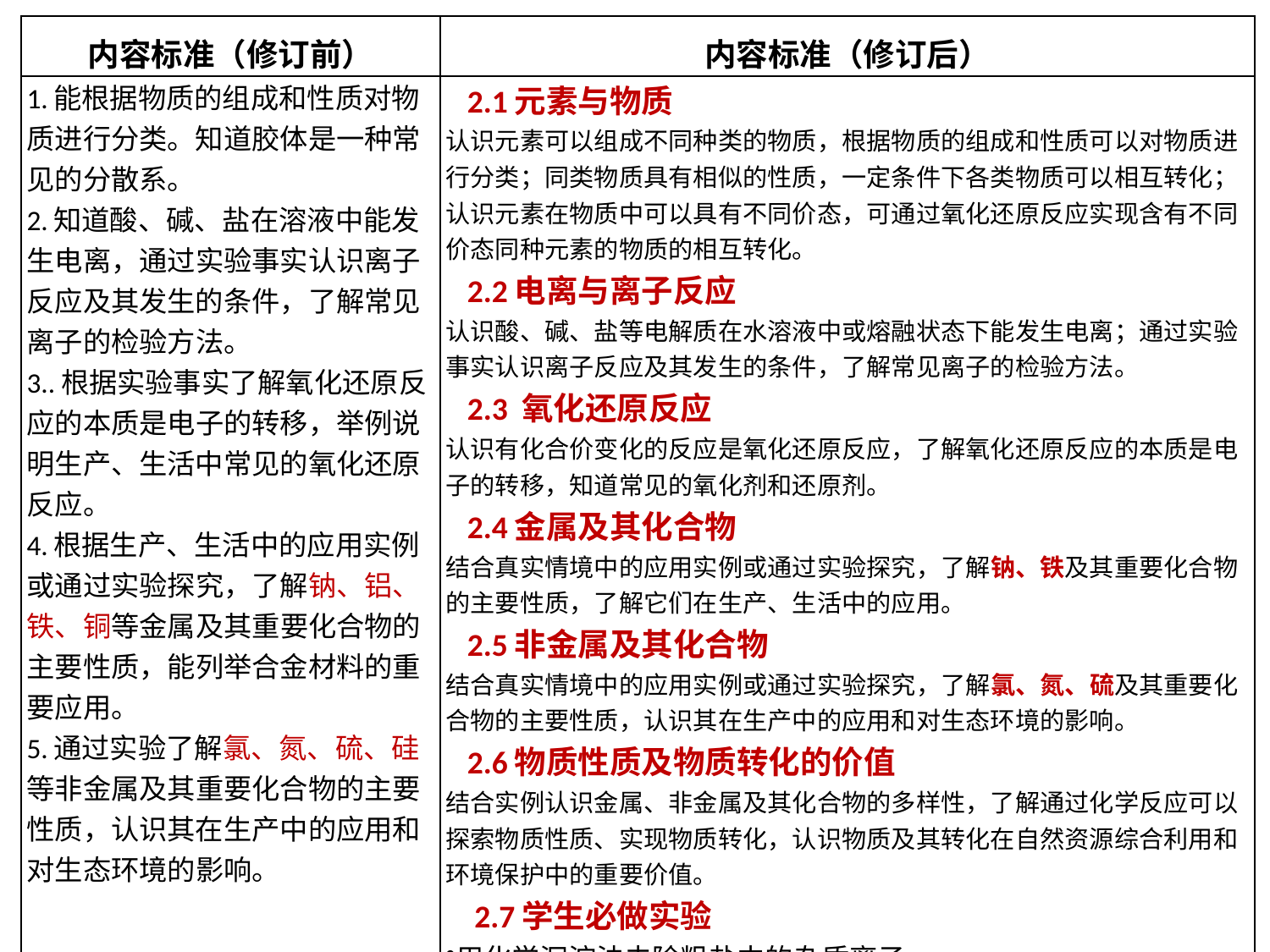

| 内容标准（修订前） | 内容标准（修订后） |
| --- | --- |
| 1.能根据物质的组成和性质对物质进行分类。知道胶体是一种常见的分散系。 2.知道酸、碱、盐在溶液中能发生电离，通过实验事实认识离子反应及其发生的条件，了解常见离子的检验方法。 3..根据实验事实了解氧化还原反应的本质是电子的转移，举例说明生产、生活中常见的氧化还原反应。 4.根据生产、生活中的应用实例或通过实验探究，了解钠、铝、铁、铜等金属及其重要化合物的主要性质，能列举合金材料的重要应用。 5.通过实验了解氯、氮、硫、硅等非金属及其重要化合物的主要性质，认识其在生产中的应用和对生态环境的影响。 | 2.1元素与物质 认识元素可以组成不同种类的物质，根据物质的组成和性质可以对物质进行分类；同类物质具有相似的性质，一定条件下各类物质可以相互转化；认识元素在物质中可以具有不同价态，可通过氧化还原反应实现含有不同价态同种元素的物质的相互转化。 2.2电离与离子反应 认识酸、碱、盐等电解质在水溶液中或熔融状态下能发生电离；通过实验事实认识离子反应及其发生的条件，了解常见离子的检验方法。 2.3 氧化还原反应 认识有化合价变化的反应是氧化还原反应，了解氧化还原反应的本质是电子的转移，知道常见的氧化剂和还原剂。 2.4金属及其化合物 结合真实情境中的应用实例或通过实验探究，了解钠、铁及其重要化合物的主要性质，了解它们在生产、生活中的应用。 2.5非金属及其化合物 结合真实情境中的应用实例或通过实验探究，了解氯、氮、硫及其重要化合物的主要性质，认识其在生产中的应用和对生态环境的影响。 2.6物质性质及物质转化的价值 结合实例认识金属、非金属及其化合物的多样性，了解通过化学反应可以探索物质性质、实现物质转化，认识物质及其转化在自然资源综合利用和环境保护中的重要价值。 2.7学生必做实验 用化学沉淀法去除粗盐中的杂质离子 铁及其化合物的性质 不同价态含硫物质的转化 |